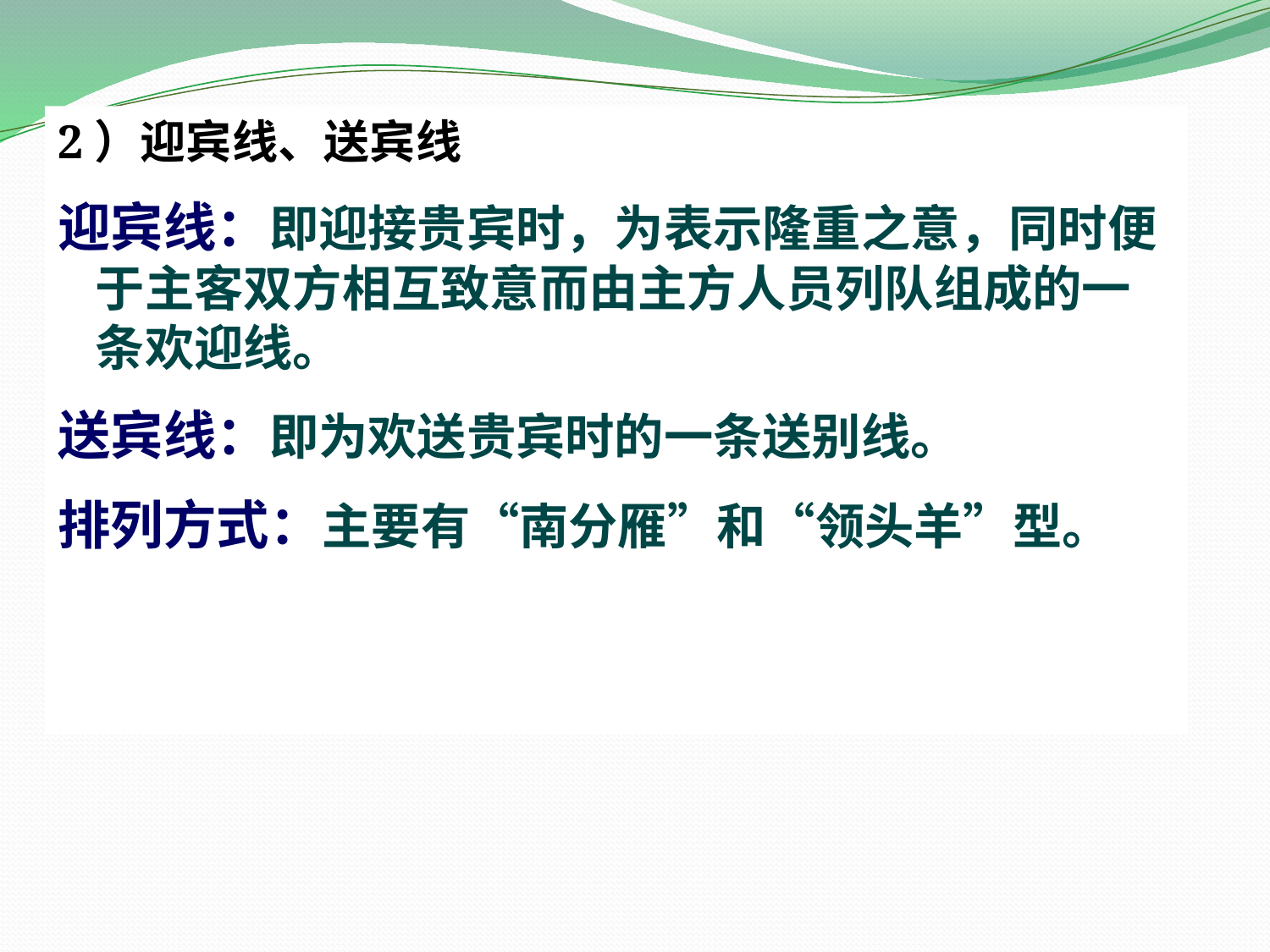

2）迎宾线、送宾线
迎宾线：即迎接贵宾时，为表示隆重之意，同时便于主客双方相互致意而由主方人员列队组成的一条欢迎线。
送宾线：即为欢送贵宾时的一条送别线。
排列方式：主要有“南分雁”和“领头羊”型。